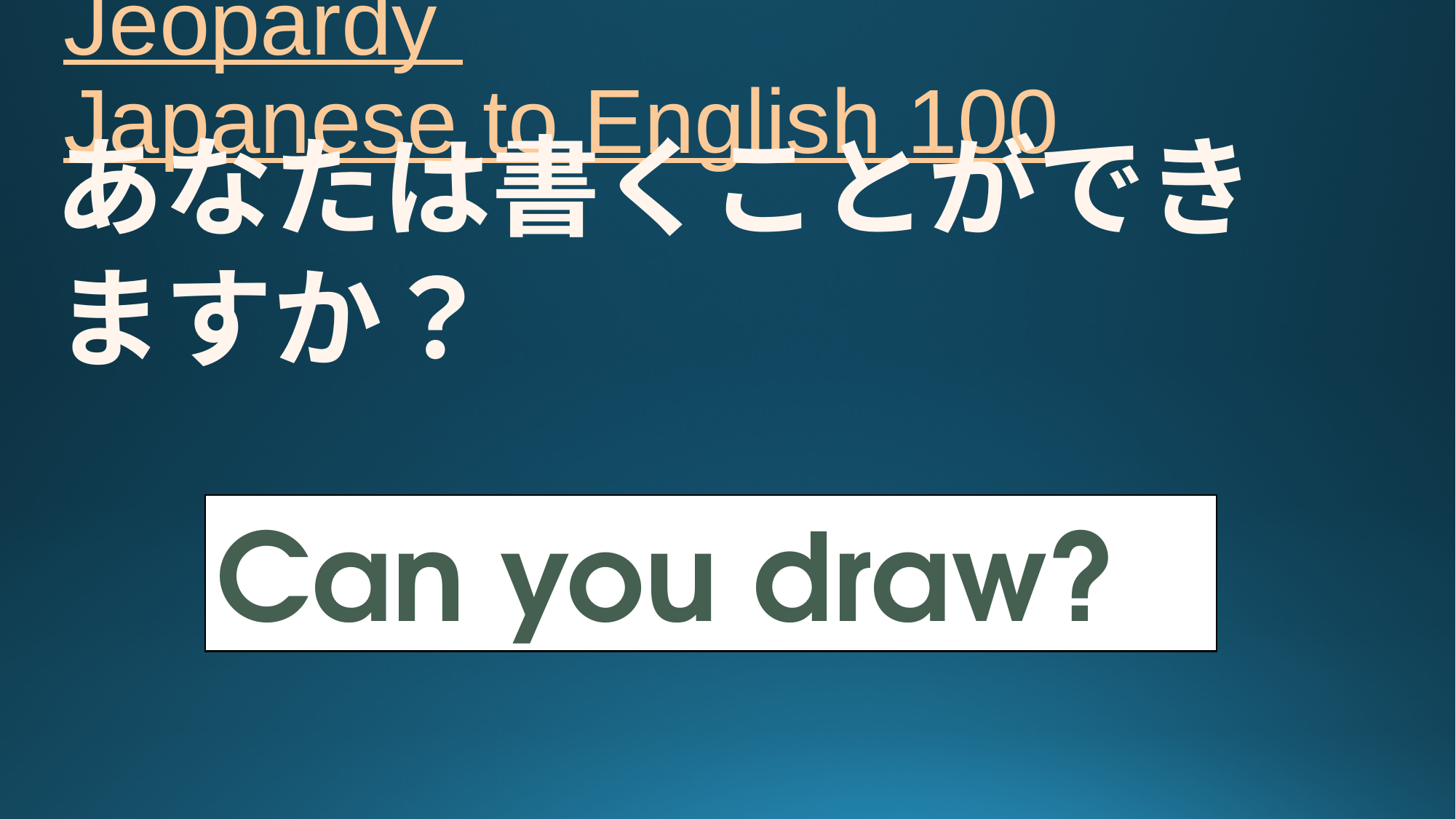

# Jeopardy Japanese to English 100
あなたは書くことができますか？
Can you draw?